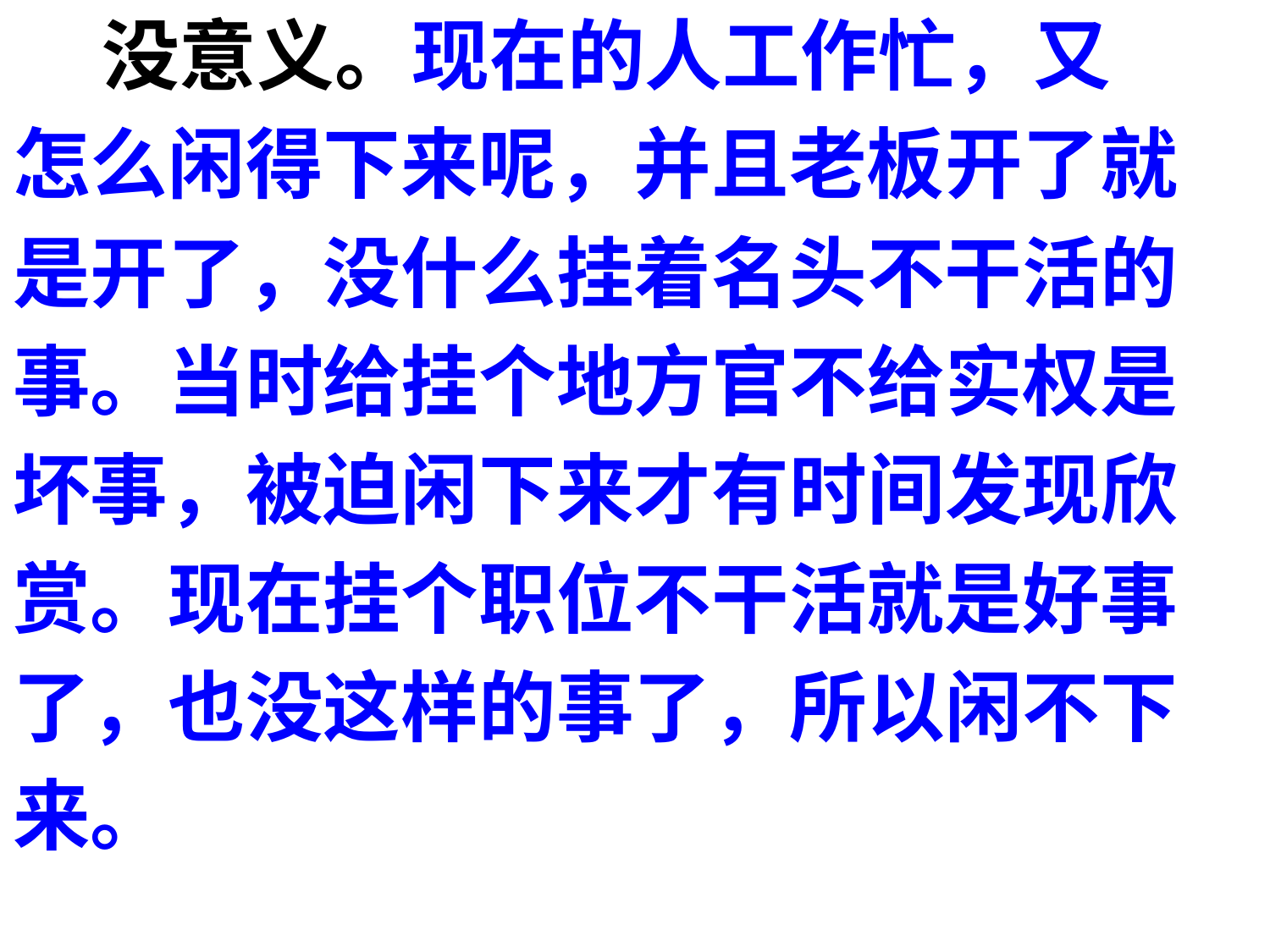

没意义。现在的人工作忙，又
怎么闲得下来呢，并且老板开了就
是开了，没什么挂着名头不干活的
事。当时给挂个地方官不给实权是
坏事，被迫闲下来才有时间发现欣
赏。现在挂个职位不干活就是好事
了，也没这样的事了，所以闲不下
来。